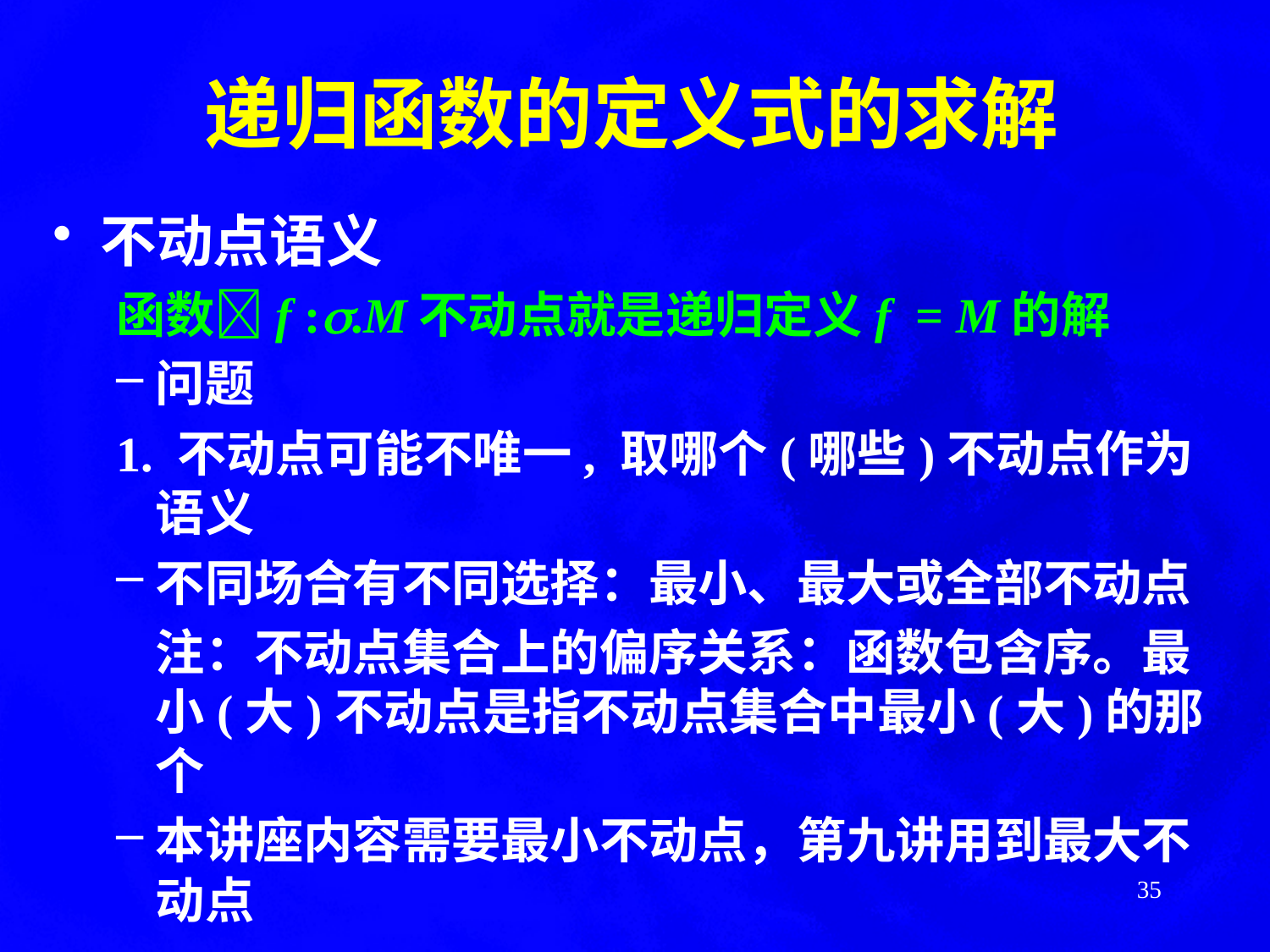

递归函数的定义式的求解
不动点语义
函数λf :σ.M不动点就是递归定义f  = M的解
问题
1. 不动点可能不唯一, 取哪个(哪些)不动点作为语义
不同场合有不同选择：最小、最大或全部不动点
	注：不动点集合上的偏序关系：函数包含序。最小(大)不动点是指不动点集合中最小(大)的那个
本讲座内容需要最小不动点，第九讲用到最大不动点
2. 怎样计算一个高阶函数的不动点
35